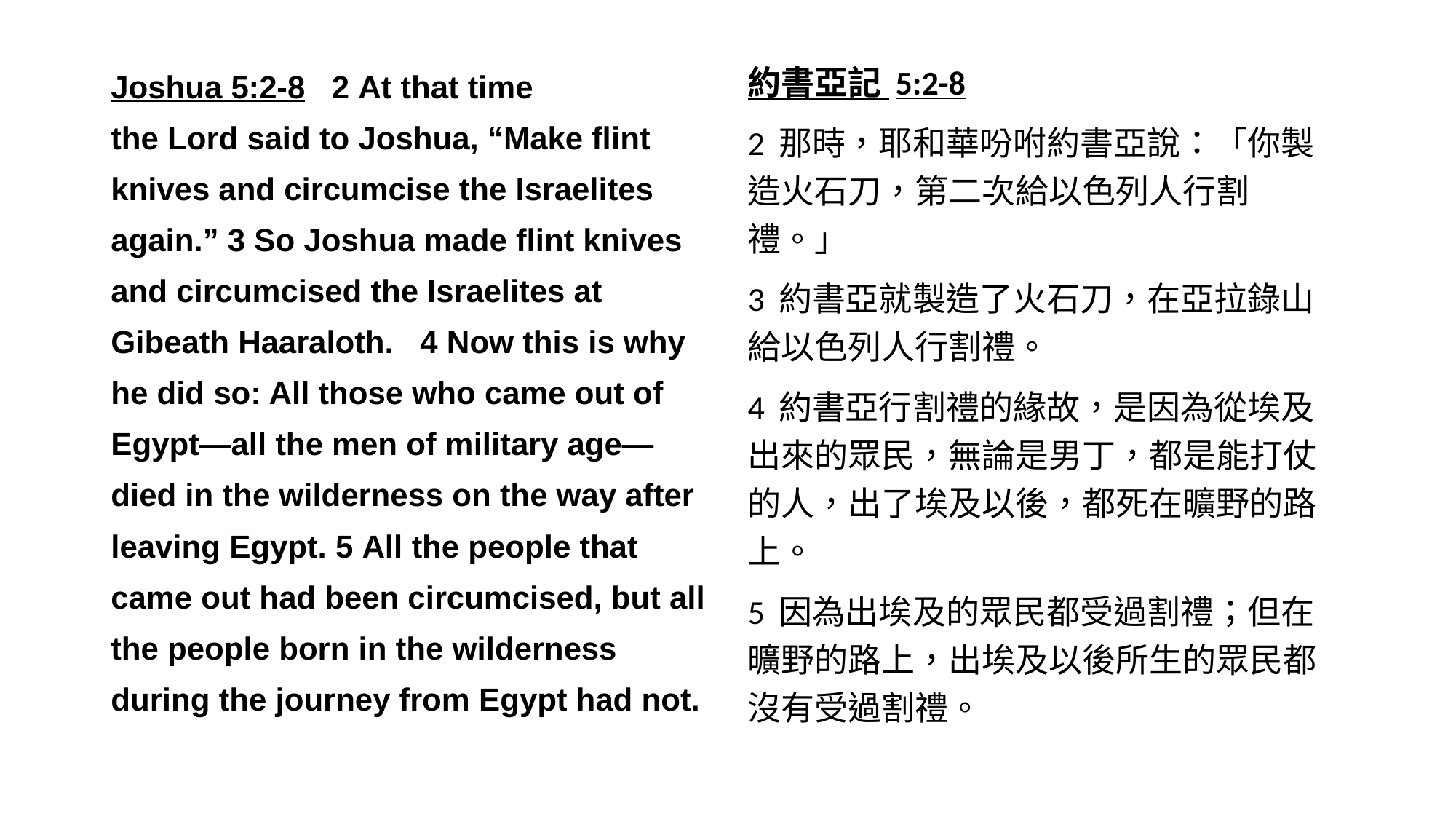

Joshua 5:2-8   2 At that time the Lord said to Joshua, “Make flint knives and circumcise the Israelites again.” 3 So Joshua made flint knives and circumcised the Israelites at Gibeath Haaraloth.   4 Now this is why he did so: All those who came out of Egypt—all the men of military age—died in the wilderness on the way after leaving Egypt. 5 All the people that came out had been circumcised, but all the people born in the wilderness during the journey from Egypt had not.
約書亞記 5:2-8
2 那時，耶和華吩咐約書亞說：「你製造火石刀，第二次給以色列人行割禮。」
3 約書亞就製造了火石刀，在亞拉錄山給以色列人行割禮。
4 約書亞行割禮的緣故，是因為從埃及出來的眾民，無論是男丁，都是能打仗的人，出了埃及以後，都死在曠野的路上。
5 因為出埃及的眾民都受過割禮；但在曠野的路上，出埃及以後所生的眾民都沒有受過割禮。